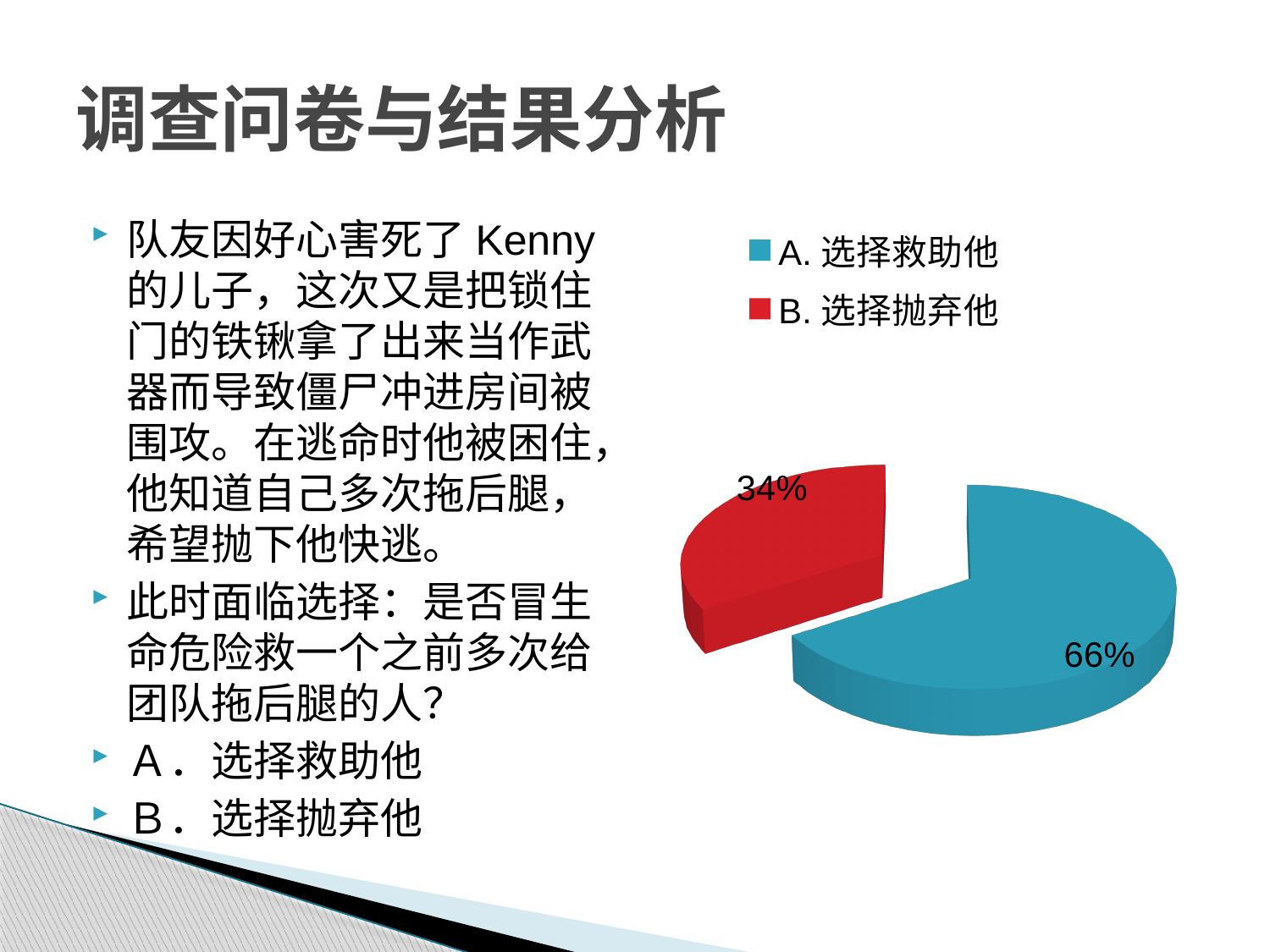

# 调查问卷与结果分析
队友因好心害死了Kenny的儿子，这次又是把锁住门的铁锹拿了出来当作武器而导致僵尸冲进房间被围攻。在逃命时他被困住，他知道自己多次拖后腿，希望抛下他快逃。
此时面临选择：是否冒生命危险救一个之前多次给团队拖后腿的人？
Ａ．选择救助他
Ｂ．选择抛弃他

[unsupported chart]